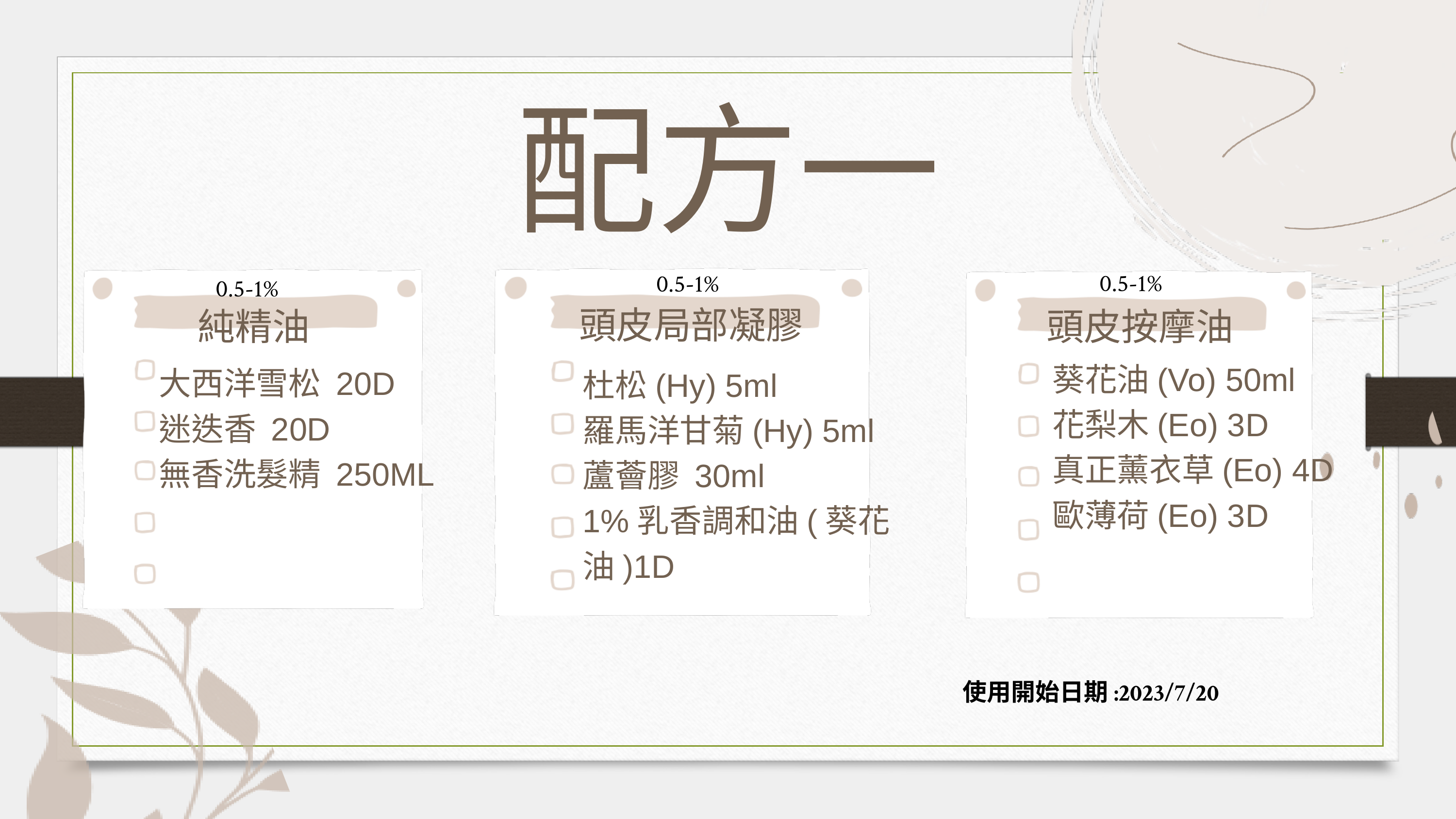

配方一
0.5-1%
0.5-1%

0.5-1%

頭皮局部凝膠
純精油
頭皮按摩油
葵花油(Vo) 50ml
花梨木(Eo) 3D
真正薰衣草(Eo) 4D
歐薄荷(Eo) 3D

杜松(Hy) 5ml
羅馬洋甘菊(Hy) 5ml
蘆薈膠 30ml
1%乳香調和油(葵花油)1D
大西洋雪松 20D
迷迭香 20D
無香洗髮精 250ML

使用開始日期:2023/7/20